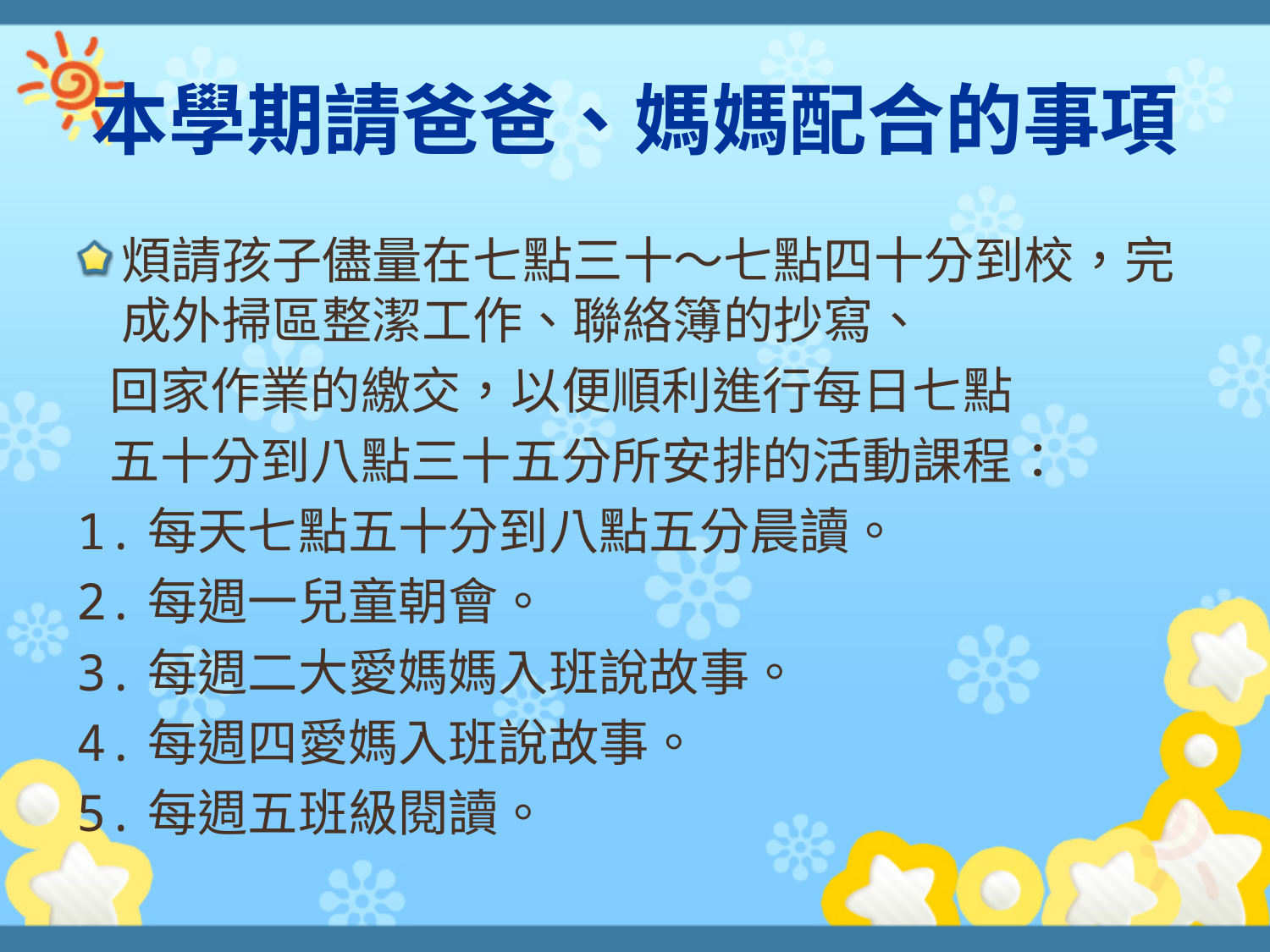

# 本學期請爸爸、媽媽配合的事項
煩請孩子儘量在七點三十～七點四十分到校，完成外掃區整潔工作、聯絡簿的抄寫、
  回家作業的繳交，以便順利進行每日七點
  五十分到八點三十五分所安排的活動課程：
1.每天七點五十分到八點五分晨讀。
2.每週一兒童朝會。
3.每週二大愛媽媽入班說故事。
4.每週四愛媽入班說故事。
5.每週五班級閱讀。